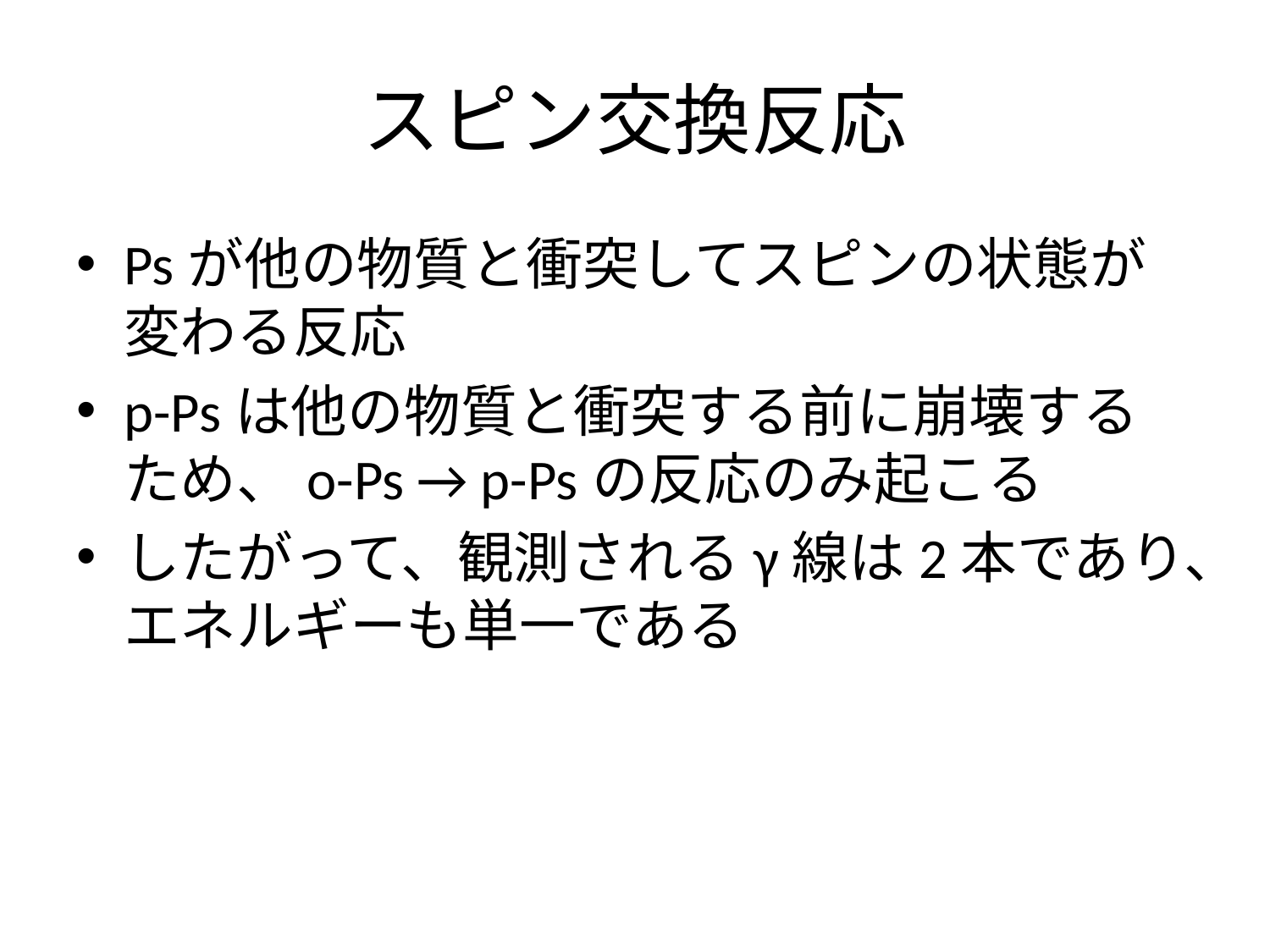

# スピン交換反応
Psが他の物質と衝突してスピンの状態が変わる反応
p-Psは他の物質と衝突する前に崩壊するため、o-Ps → p-Psの反応のみ起こる
したがって、観測されるγ線は2本であり、エネルギーも単一である